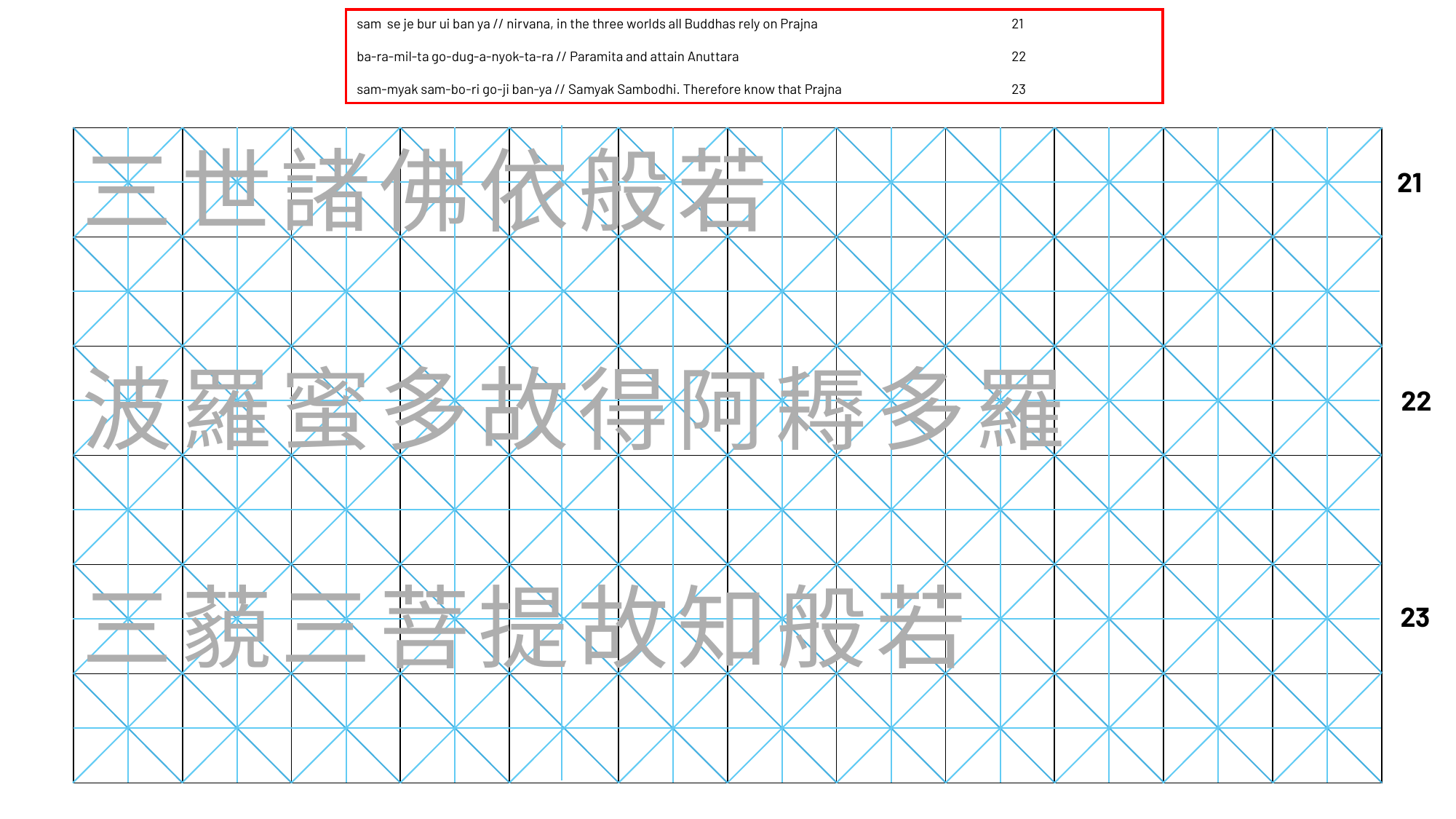

sam  se je bur ui ban ya // nirvana, in the three worlds all Buddhas rely on Prajna		21

ba-ra-mil-ta go-dug-a-nyok-ta-ra // Paramita and attain Anuttara			22

sam-myak sam-bo-ri go-ji ban-ya // Samyak Sambodhi. Therefore know that Prajna		23
|  |  |  |  |  |  |  |  |  |  |  |  |
| --- | --- | --- | --- | --- | --- | --- | --- | --- | --- | --- | --- |
|  |  |  |  |  |  |  |  |  |  |  |  |
|  |  |  |  |  |  |  |  |  |  |  |  |
|  |  |  |  |  |  |  |  |  |  |  |  |
|  |  |  |  |  |  |  |  |  |  |  |  |
|  |  |  |  |  |  |  |  |  |  |  |  |

三 世 諸 佛 依 般 若

波 羅 蜜 多 故 得 阿 耨 多 羅

三 藐 三 菩 提 故 知 般 若
21
22
23